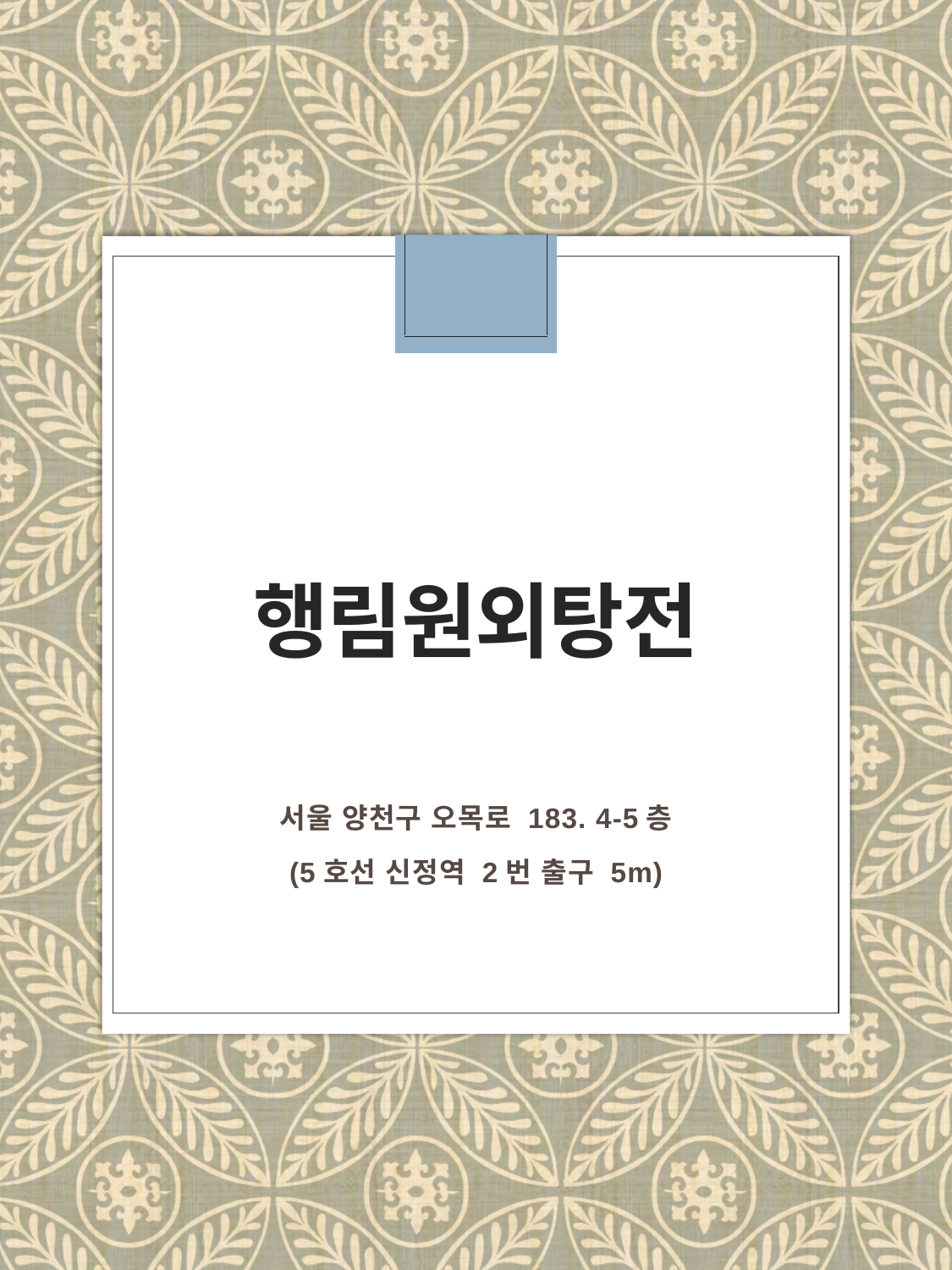

# 행림원외탕전
서울 양천구 오목로 183. 4-5층
(5호선 신정역 2번 출구 5m)